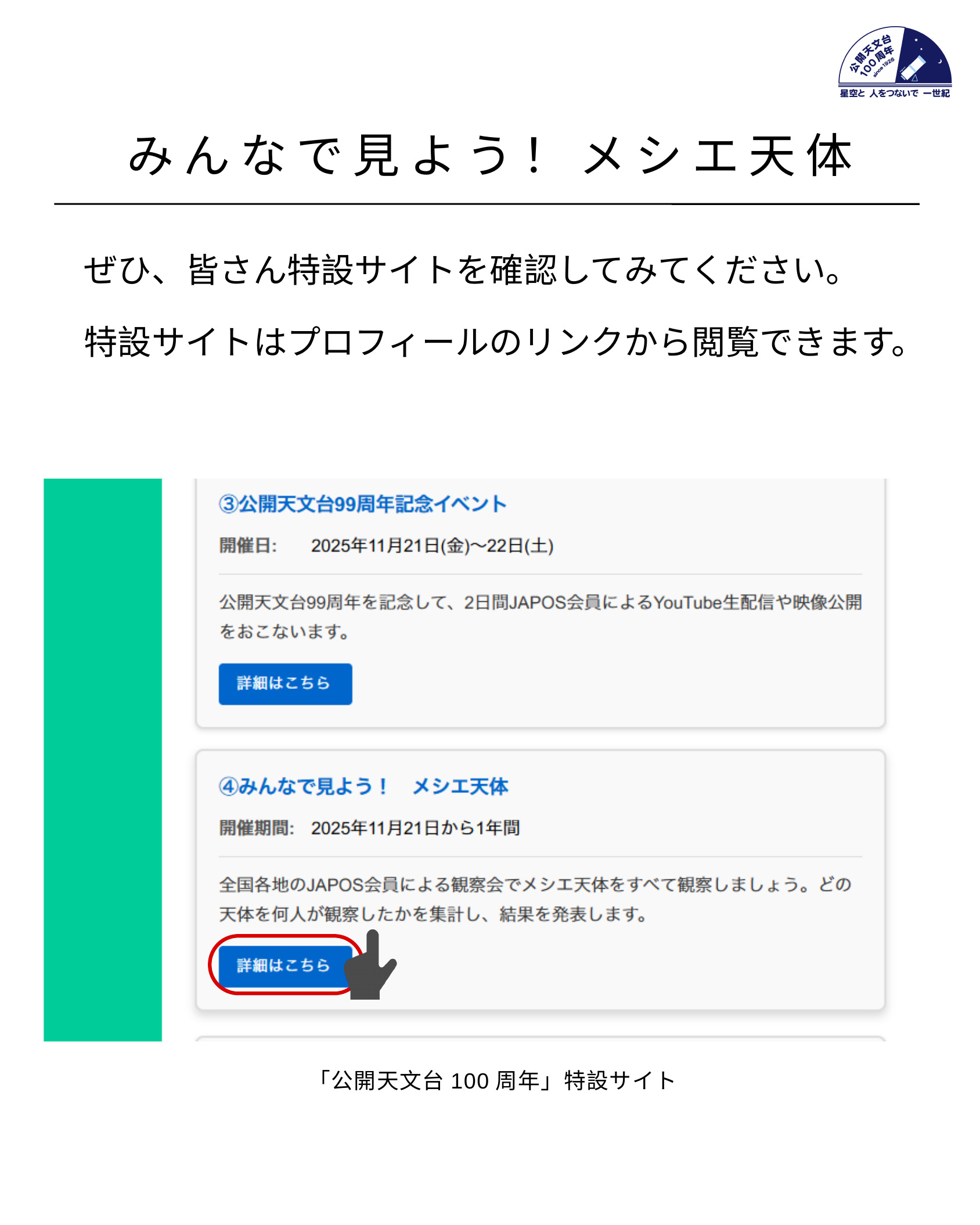

みんなで見よう！メシエ天体

ぜひ、皆さん特設サイトを確認してみてください。
特設サイトはプロフィールのリンクから閲覧できます。

「公開天文台100周年」特設サイト